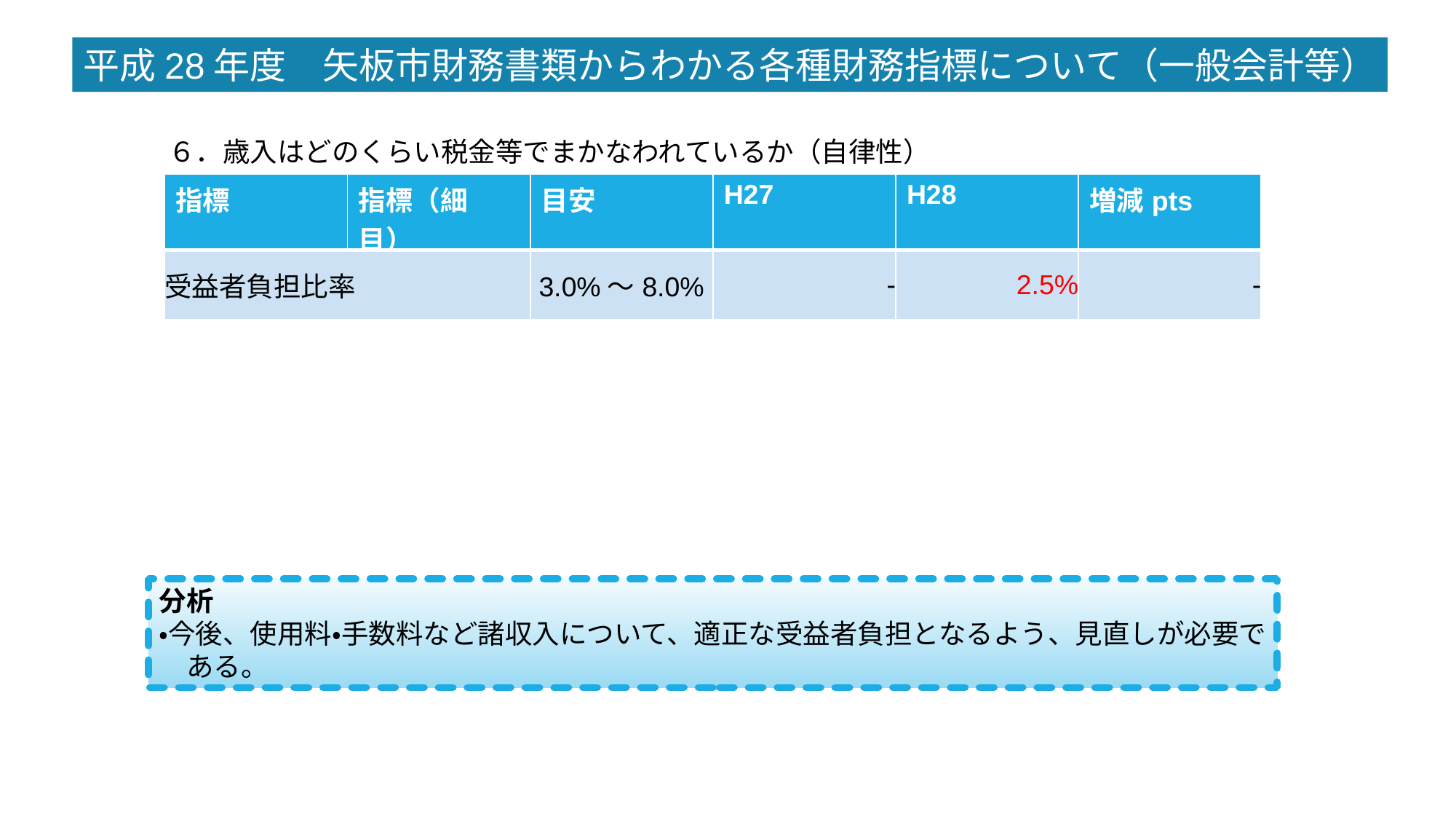

平成28年度　矢板市財務書類からわかる各種財務指標について（一般会計等）
６．歳入はどのくらい税金等でまかなわれているか（自律性）
| 指標 | 指標（細目） | 目安 | H27 | H28 | 増減pts |
| --- | --- | --- | --- | --- | --- |
| 受益者負担比率 |  | 3.0%～8.0% | - | 2.5% | - |
分析
・今後、使用料・手数料など諸収入について、適正な受益者負担となるよう、見直しが必要で
　ある。